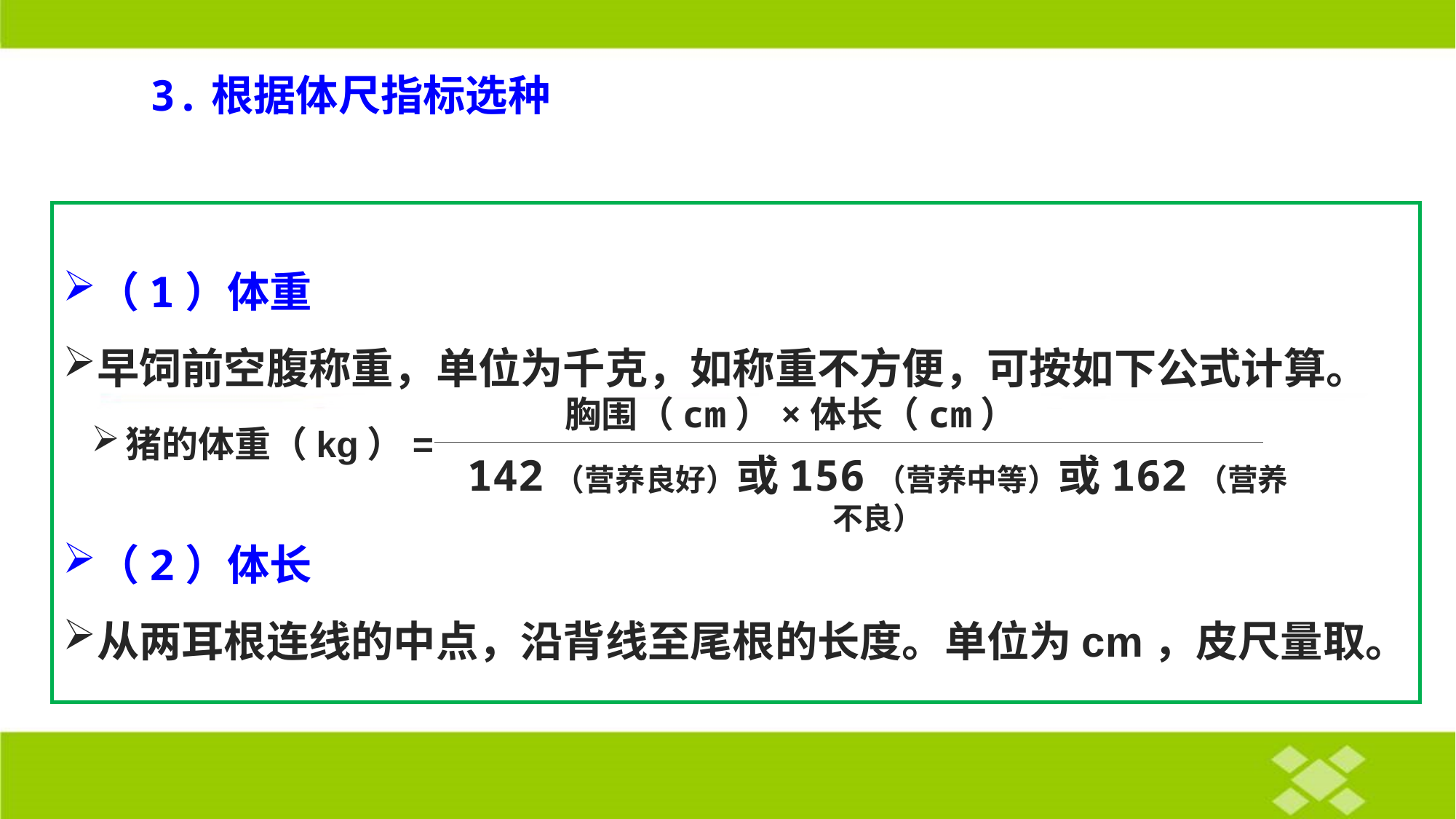

# 3.根据体尺指标选种
（1）体重
早饲前空腹称重，单位为千克，如称重不方便，可按如下公式计算。

（2）体长
从两耳根连线的中点，沿背线至尾根的长度。单位为cm，皮尺量取。
胸围（cm）×体长（cm）
猪的体重（kg）=
142（营养良好）或156（营养中等）或162（营养不良）